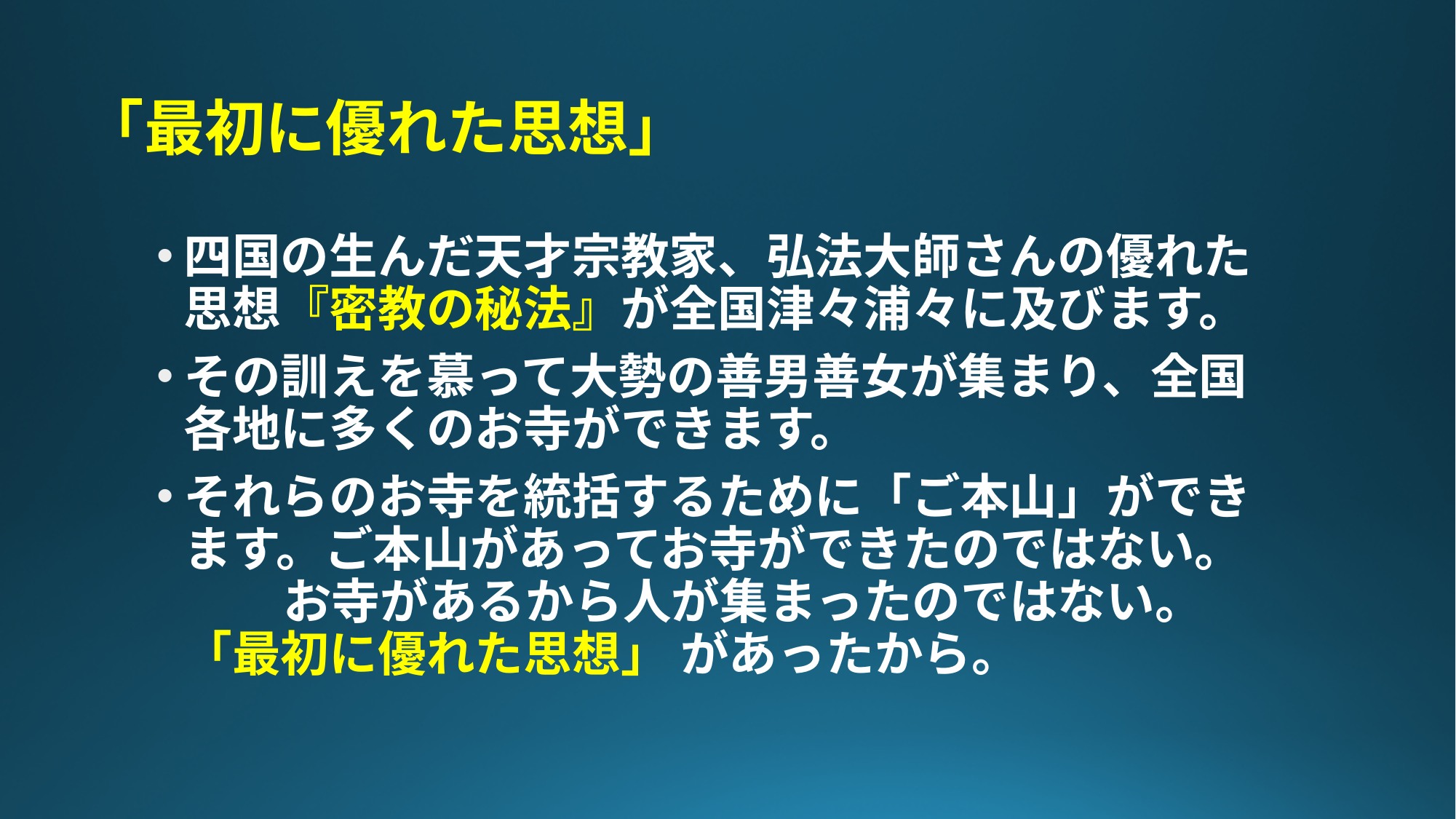

# 「最初に優れた思想」
四国の生んだ天才宗教家、弘法大師さんの優れた  思想『密教の秘法』が全国津々浦々に及びます。
その訓えを慕って大勢の善男善女が集まり、全国    各地に多くのお寺ができます。
それらのお寺を統括するために「ご本山」ができます。ご本山があってお寺ができたのではない。              お寺があるから人が集まったのではない。「最初に優れた思想」 があったから。